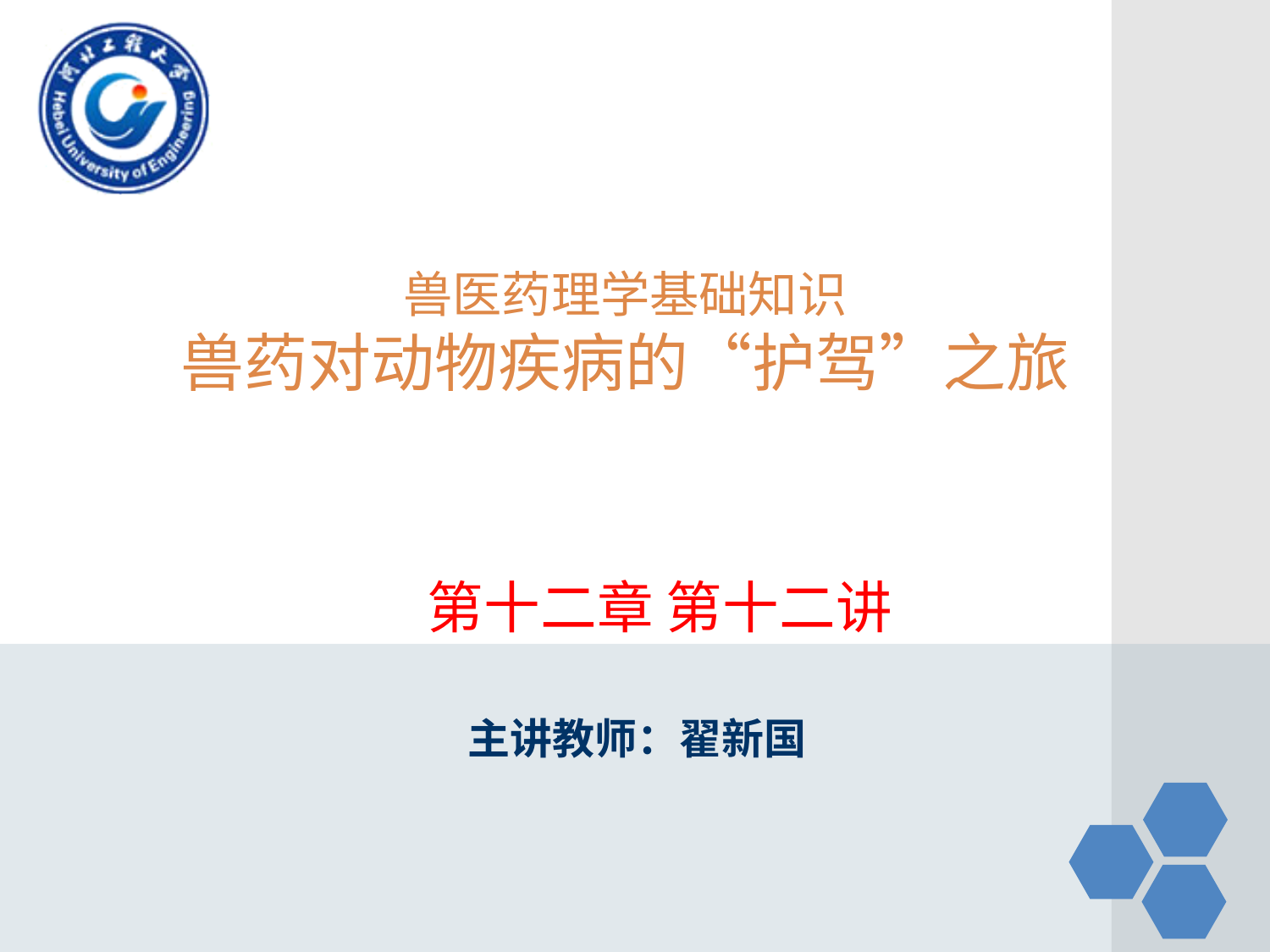

兽医药理学基础知识
兽药对动物疾病的“护驾”之旅
第十二章 第十二讲
主讲教师：翟新国